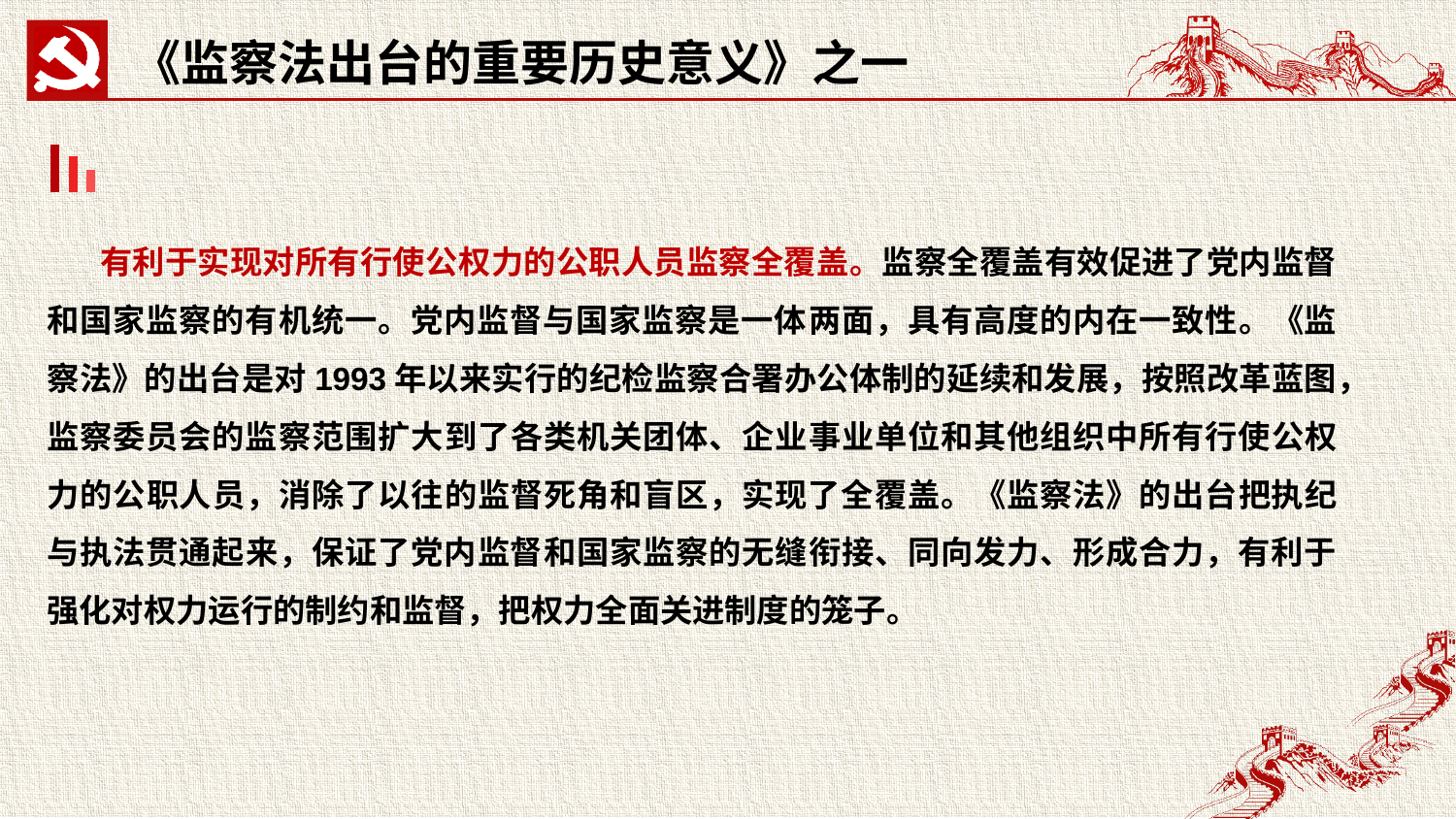

《监察法出台的重要历史意义》之一
      有利于实现对所有行使公权力的公职人员监察全覆盖。监察全覆盖有效促进了党内监督和国家监察的有机统一。党内监督与国家监察是一体两面，具有高度的内在一致性。《监察法》的出台是对1993年以来实行的纪检监察合署办公体制的延续和发展，按照改革蓝图，监察委员会的监察范围扩大到了各类机关团体、企业事业单位和其他组织中所有行使公权力的公职人员，消除了以往的监督死角和盲区，实现了全覆盖。《监察法》的出台把执纪与执法贯通起来，保证了党内监督和国家监察的无缝衔接、同向发力、形成合力，有利于强化对权力运行的制约和监督，把权力全面关进制度的笼子。